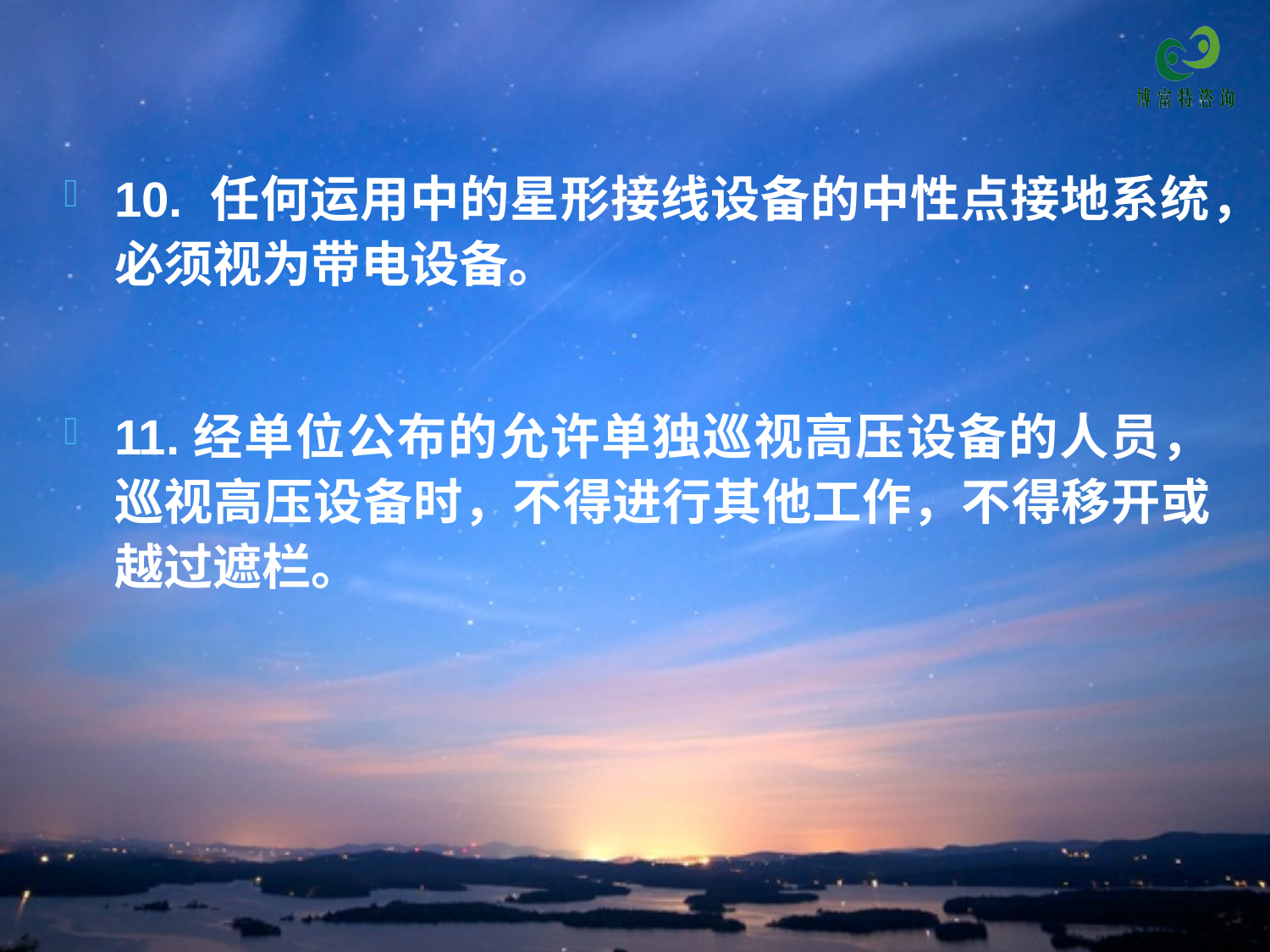

10. 任何运用中的星形接线设备的中性点接地系统，必须视为带电设备。

11.经单位公布的允许单独巡视高压设备的人员，巡视高压设备时，不得进行其他工作，不得移开或越过遮栏。